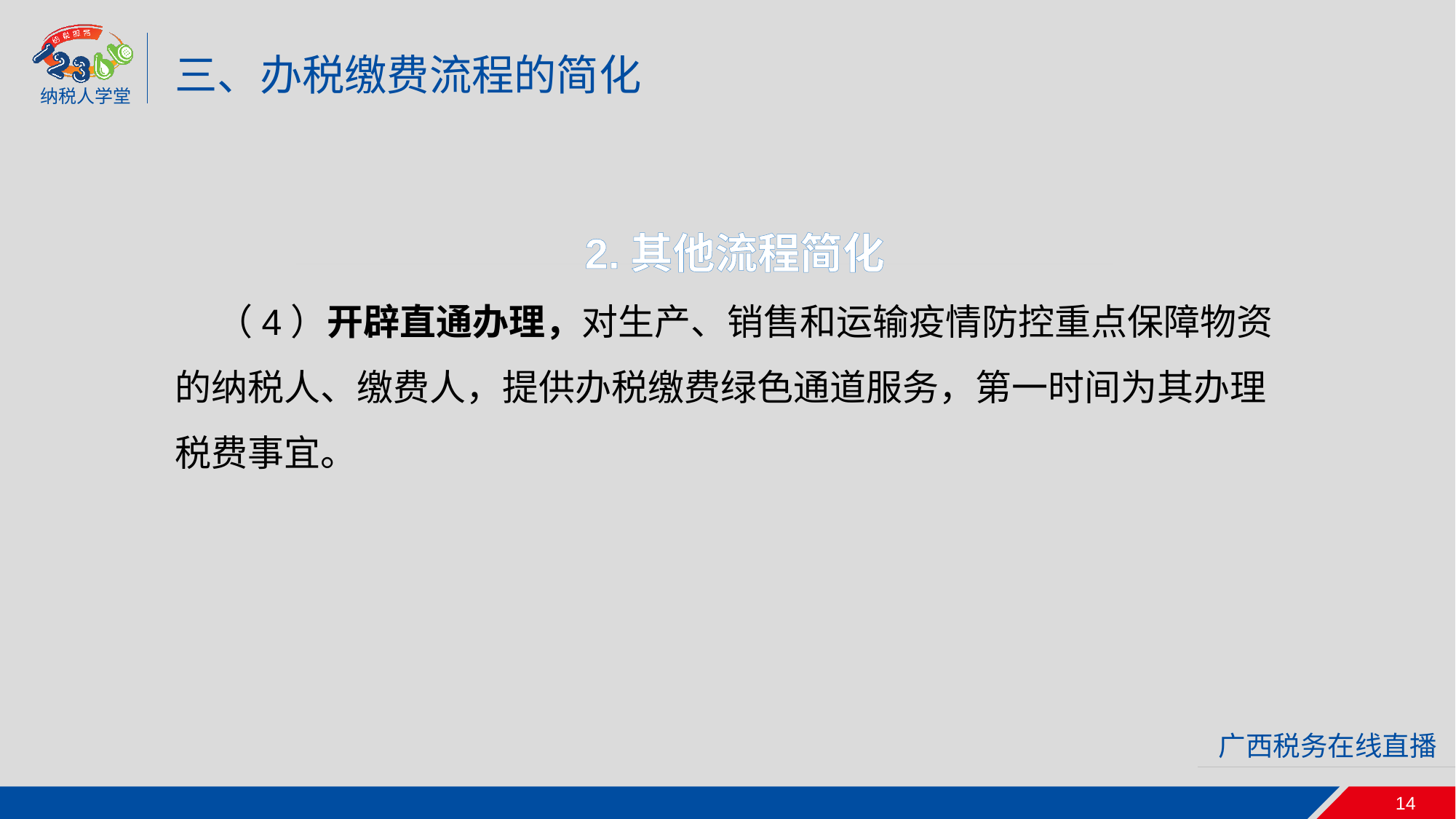

三、办税缴费流程的简化
2.其他流程简化
    （4）开辟直通办理，对生产、销售和运输疫情防控重点保障物资的纳税人、缴费人，提供办税缴费绿色通道服务，第一时间为其办理税费事宜。